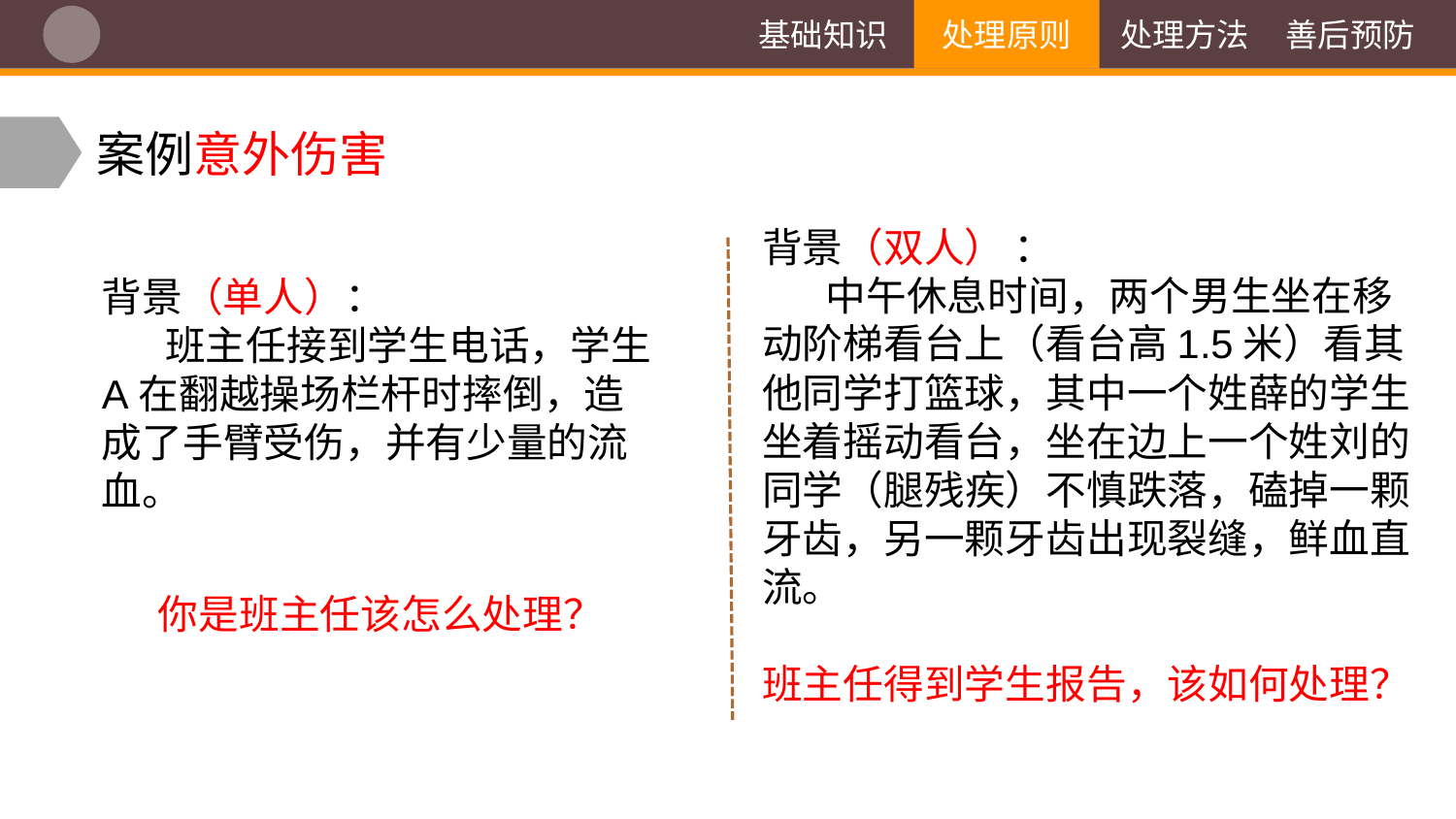

基础知识
处理原则
处理方法
善后预防

# 案例意外伤害

背景（双人） ：
      中午休息时间，两个男生坐在移动阶梯看台上（看台高1.5米）看其他同学打篮球，其中一个姓薛的学生坐着摇动看台，坐在边上一个姓刘的同学（腿残疾）不慎跌落，磕掉一颗牙齿，另一颗牙齿出现裂缝，鲜血直流。

班主任得到学生报告，该如何处理？
背景（单人）：
      班主任接到学生电话，学生A在翻越操场栏杆时摔倒，造成了手臂受伤，并有少量的流血。
你是班主任该怎么处理？